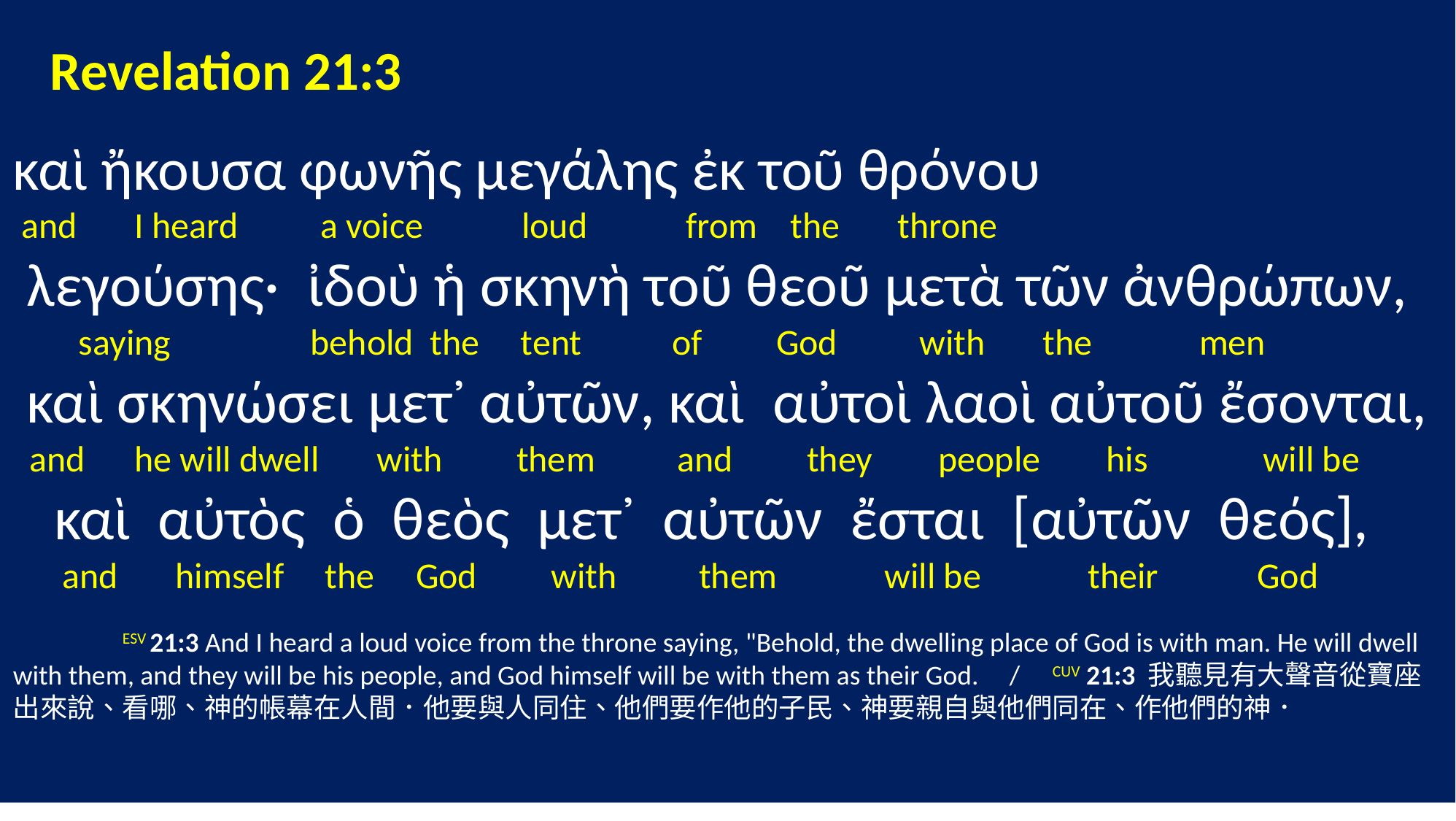

Revelation 21:3

καὶ ἤκουσα φωνῆς μεγάλης ἐκ τοῦ θρόνου
 and       I heard          a voice            loud            from    the       throne
 λεγούσης·  ἰδοὺ ἡ σκηνὴ τοῦ θεοῦ μετὰ τῶν ἀνθρώπων,
        saying                 behold  the     tent           of         God          with       the             men
 καὶ σκηνώσει μετ᾽ αὐτῶν, καὶ  αὐτοὶ λαοὶ αὐτοῦ ἔσονται,
  and      he will dwell       with         them          and         they        people        his              will be
   καὶ  αὐτὸς  ὁ  θεὸς  μετ᾽  αὐτῶν  ἔσται  [αὐτῶν  θεός],
      and       himself     the     God         with          them             will be             their            God

	ESV 21:3 And I heard a loud voice from the throne saying, "Behold, the dwelling place of God is with man. He will dwell with them, and they will be his people, and God himself will be with them as their God.     /     CUV 21:3 我聽見有大聲音從寶座出來說、看哪、神的帳幕在人間．他要與人同住、他們要作他的子民、神要親自與他們同在、作他們的神．